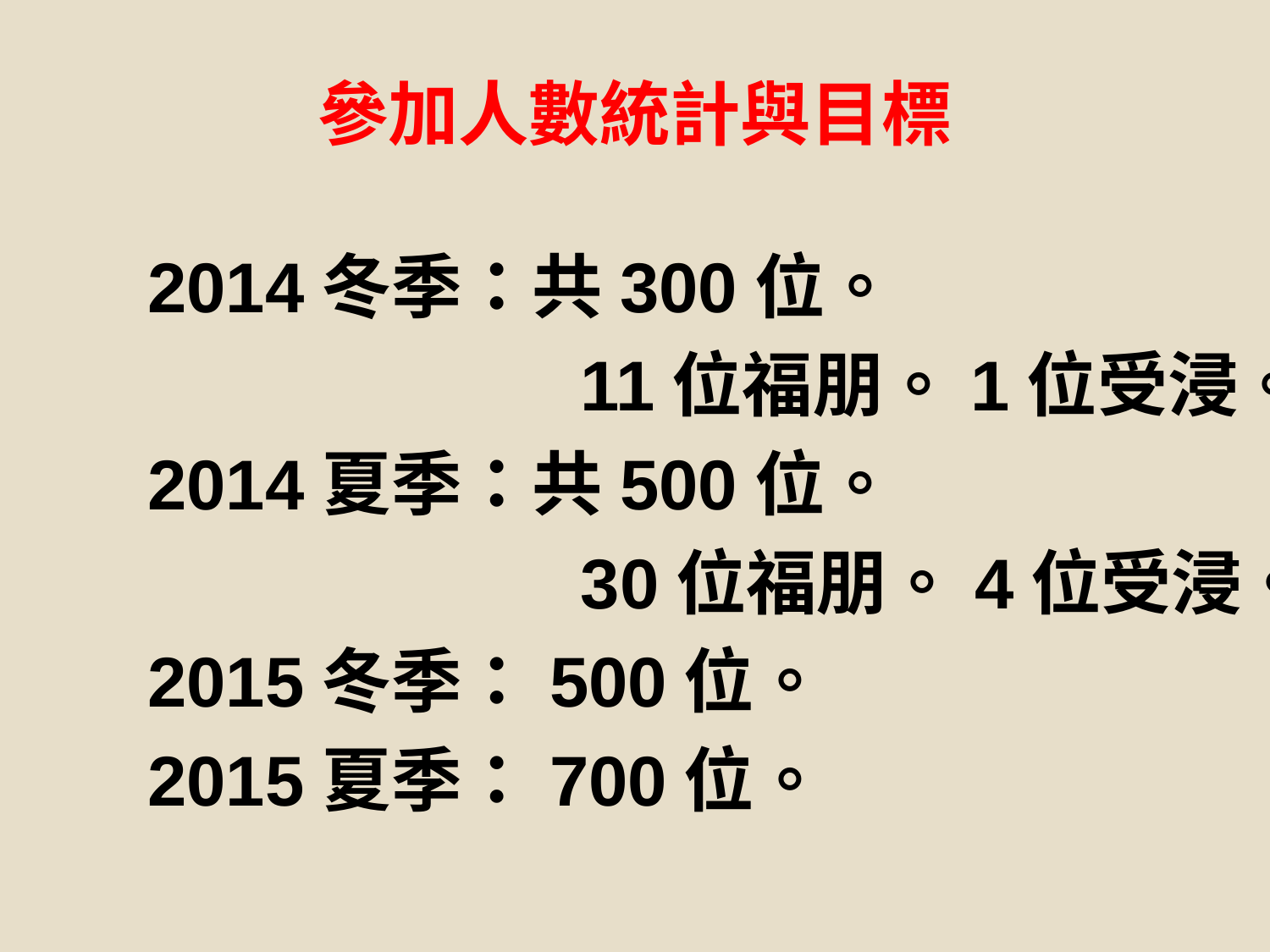

# 參加人數統計與目標
2014冬季：共300位。
                      11位福朋。1位受浸。
2014夏季：共500位。
                      30位福朋。4位受浸。
2015冬季：500位。
2015夏季：700位。